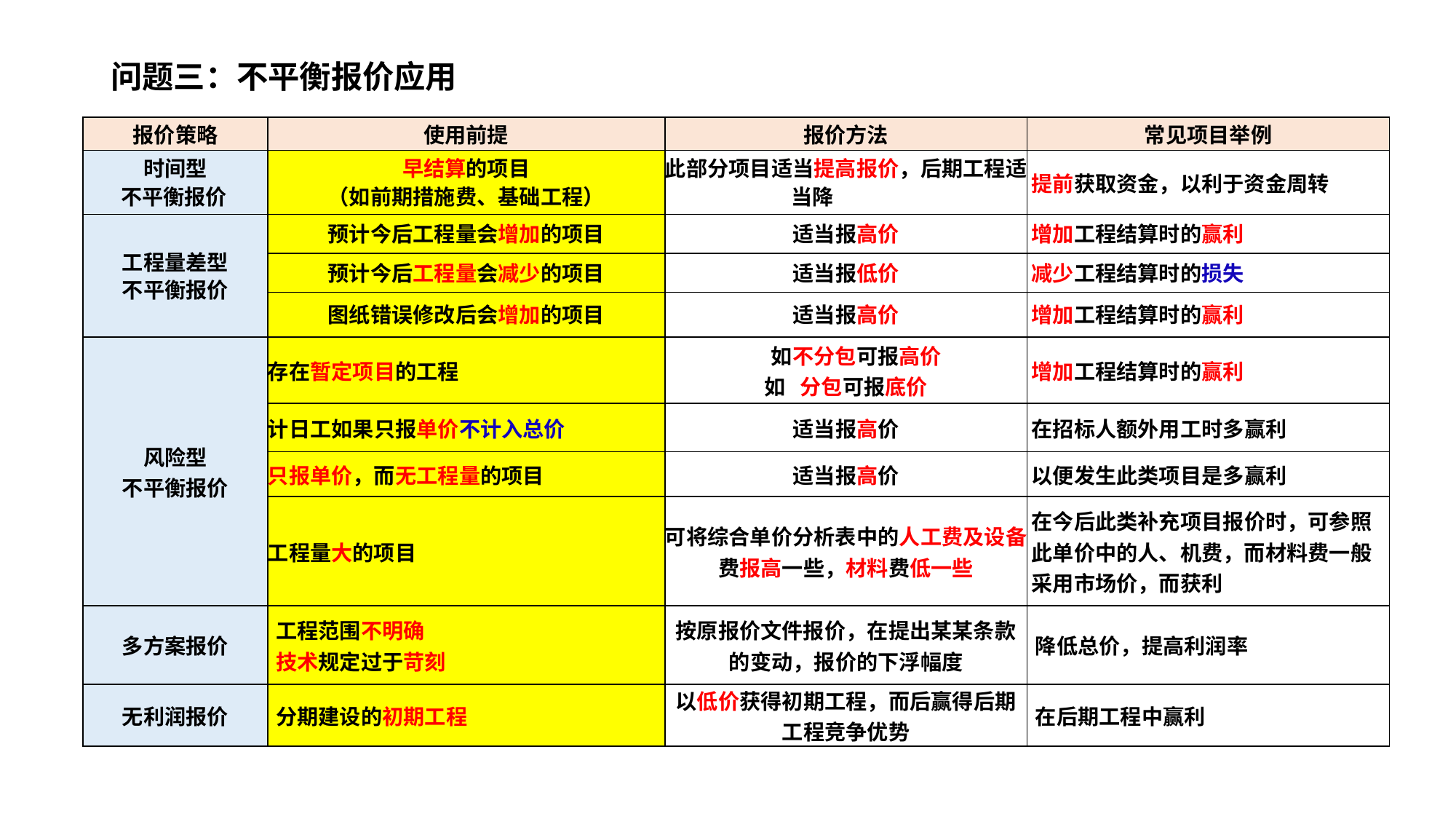

# 问题三：不平衡报价应用
| 报价策略 | 使用前提 | 报价方法 | 常见项目举例 |
| --- | --- | --- | --- |
| 时间型 不平衡报价 | 早结算的项目 （如前期措施费、基础工程） | 此部分项目适当提高报价，后期工程适当降 | 提前获取资金，以利于资金周转 |
| 工程量差型 不平衡报价 | 预计今后工程量会增加的项目 | 适当报高价 | 增加工程结算时的赢利 |
|  | 预计今后工程量会减少的项目 | 适当报低价 | 减少工程结算时的损失 |
|  | 图纸错误修改后会增加的项目 | 适当报高价 | 增加工程结算时的赢利 |
| 风险型 不平衡报价 | 存在暂定项目的工程 | 如不分包可报高价 如 分包可报底价 | 增加工程结算时的赢利 |
|  | 计日工如果只报单价不计入总价 | 适当报高价 | 在招标人额外用工时多赢利 |
|  | 只报单价，而无工程量的项目 | 适当报高价 | 以便发生此类项目是多赢利 |
|  | 工程量大的项目 | 可将综合单价分析表中的人工费及设备费报高一些，材料费低一些 | 在今后此类补充项目报价时，可参照此单价中的人、机费，而材料费一般采用市场价，而获利 |
| 多方案报价 | 工程范围不明确 技术规定过于苛刻 | 按原报价文件报价，在提出某某条款的变动，报价的下浮幅度 | 降低总价，提高利润率 |
| 无利润报价 | 分期建设的初期工程 | 以低价获得初期工程，而后赢得后期工程竞争优势 | 在后期工程中赢利 |